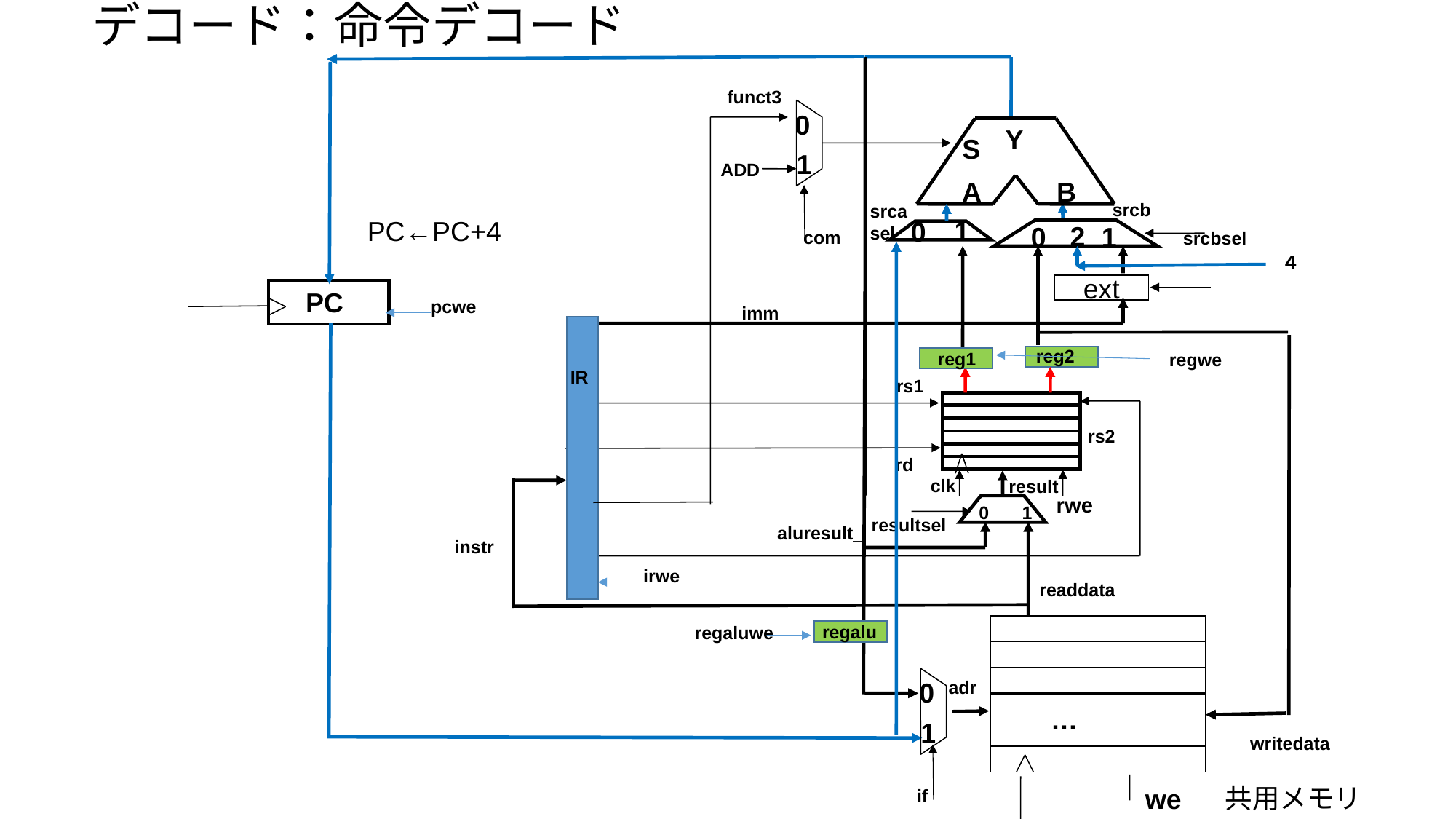

デコード：命令デコード

funct3

0

Y

S
1

ADD

A
B
srcb
srca
sel

PC←PC+4
1
0
2
0
1

com

srcbsel

４

ext
PC

pcwe

imm

reg2
reg1
regwe

IR

rs1

rs2

rd
clk
result

rwe

0
1

resultsel

aluresult_

instr

irwe
readdata
regalu

regaluwe

0
adr

…
1

writedata

共用メモリ

we
 if